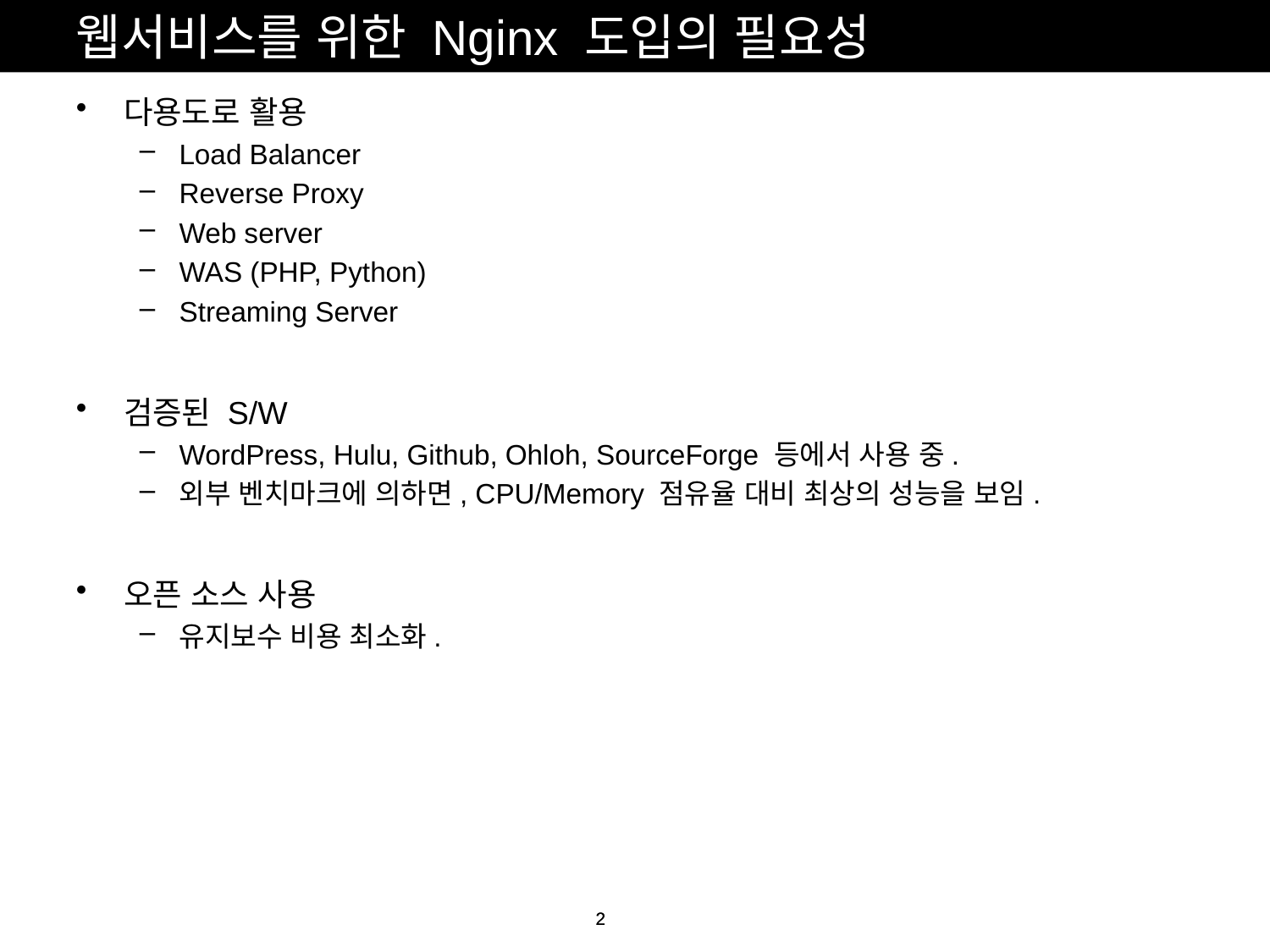

# 웹서비스를 위한 Nginx 도입의 필요성
다용도로 활용
Load Balancer
Reverse Proxy
Web server
WAS (PHP, Python)
Streaming Server

검증된 S/W
WordPress, Hulu, Github, Ohloh, SourceForge 등에서 사용 중.
외부 벤치마크에 의하면, CPU/Memory 점유율 대비 최상의 성능을 보임.

오픈 소스 사용
유지보수 비용 최소화.